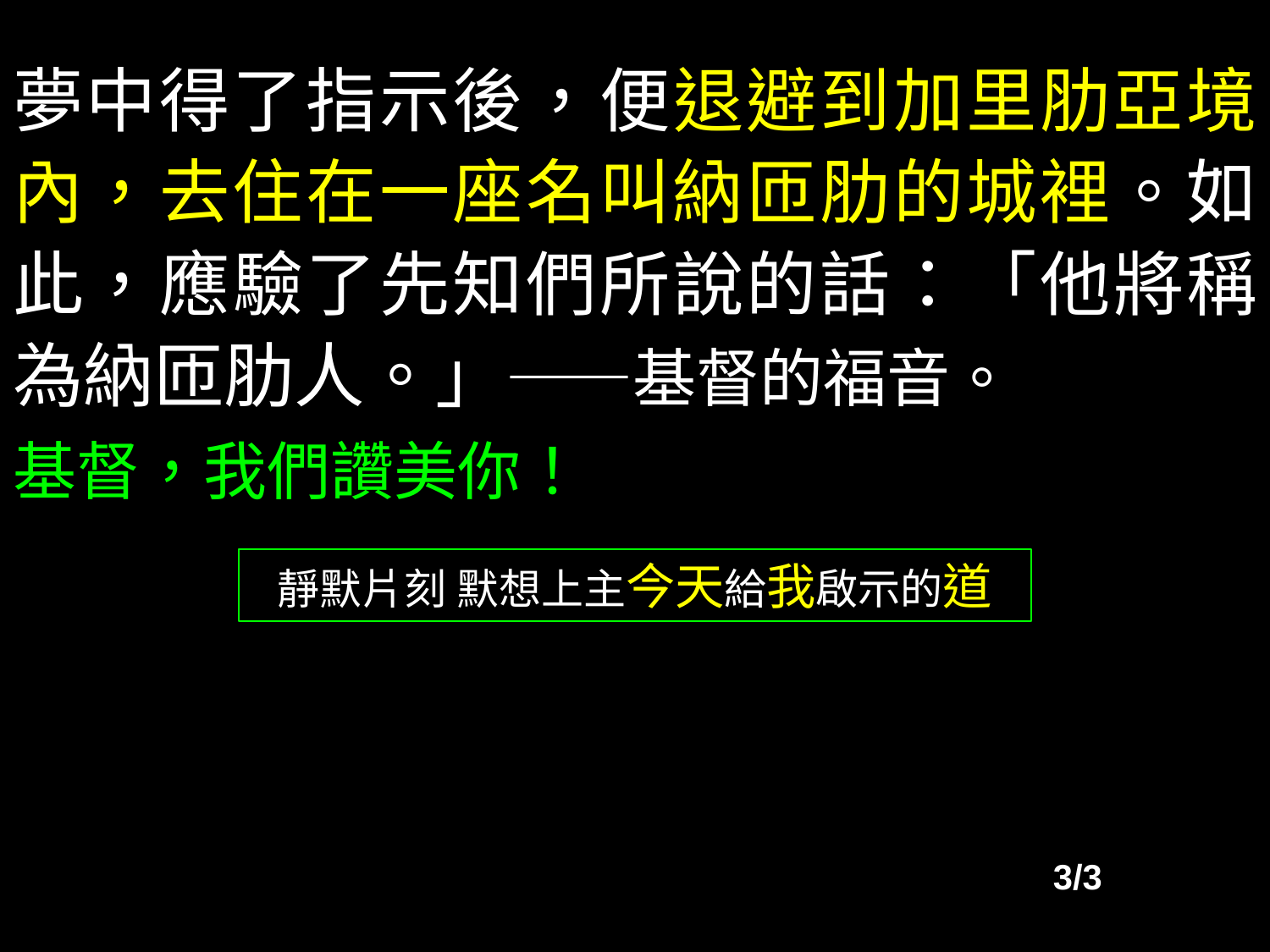

夢中得了指示後，便退避到加里肋亞境內，去住在一座名叫納匝肋的城裡。如此，應驗了先知們所說的話：「他將稱為納匝肋人。」——基督的福音。
基督，我們讚美你！
靜默片刻 默想上主今天給我啟示的道
3/3